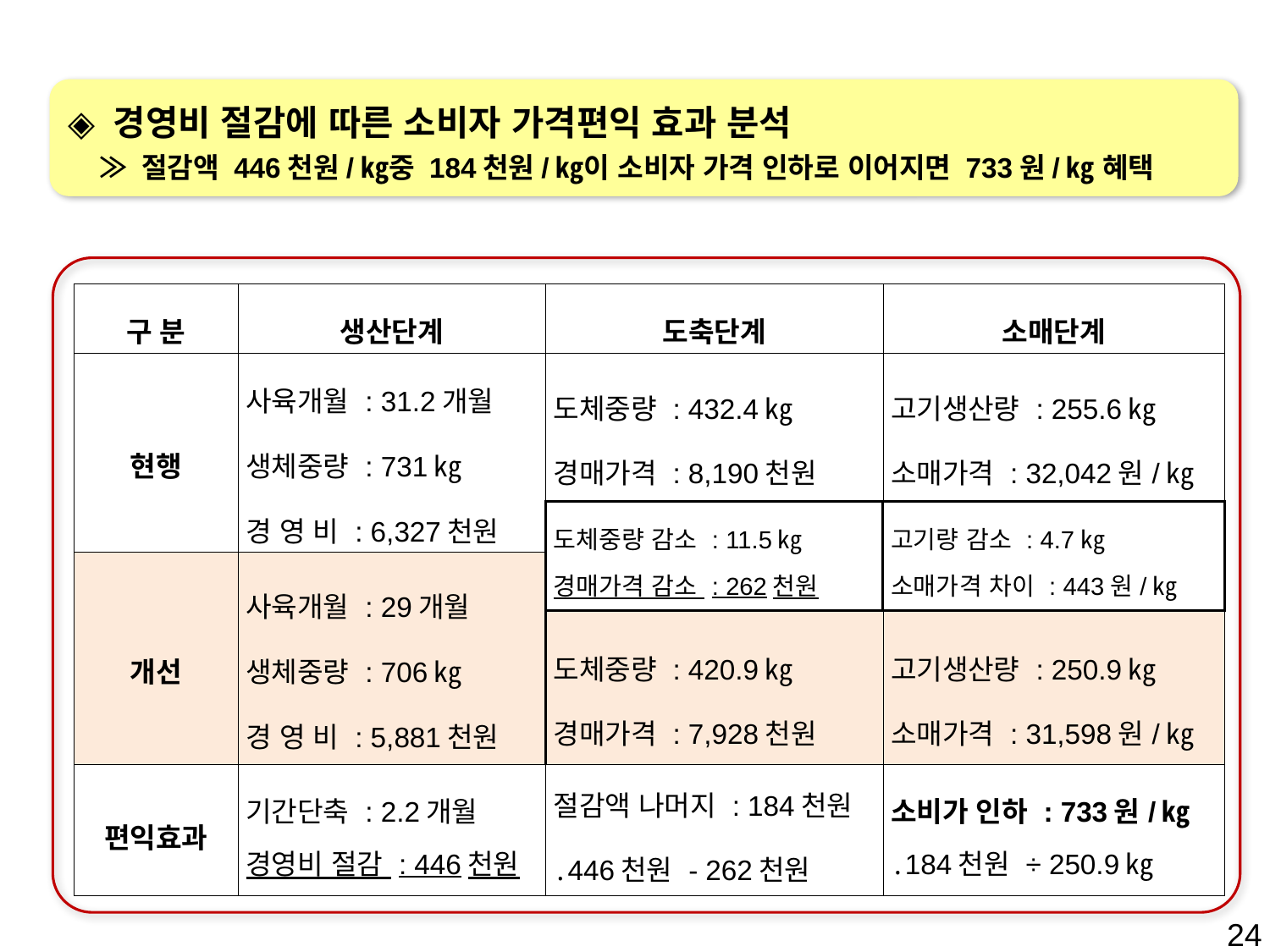

◈ 경영비 절감에 따른 소비자 가격편익 효과 분석
    ≫ 절감액 446천원/㎏중 184천원/㎏이 소비자 가격 인하로 이어지면 733원/㎏ 혜택

| 구 분 | 생산단계 | 도축단계 | 소매단계 |
| --- | --- | --- | --- |
| 현행 | 사육개월 : 31.2개월 생체중량 : 731㎏ 경 영 비 : 6,327천원 | 도체중량 : 432.4㎏ 경매가격 : 8,190천원 | 고기생산량 : 255.6㎏ 소매가격 : 32,042원/㎏ |
|  |  | 도체중량 감소 : 11.5㎏ 경매가격 감소 : 262천원 | 고기량 감소 : 4.7㎏ 소매가격 차이 : 443원/㎏ |
| 개선 | 사육개월 : 29개월 생체중량 : 706㎏ 경 영 비 : 5,881천원 |  |  |
|  |  | 도체중량 : 420.9㎏ 경매가격 : 7,928천원 | 고기생산량 : 250.9㎏ 소매가격 : 31,598원/㎏ |
| 편익효과 | 기간단축 : 2.2개월 경영비 절감 : 446천원 | 절감액 나머지 : 184천원 ․446천원 - 262천원 | 소비가 인하 : 733원/㎏ ․184천원 ÷ 250.9㎏ |
24